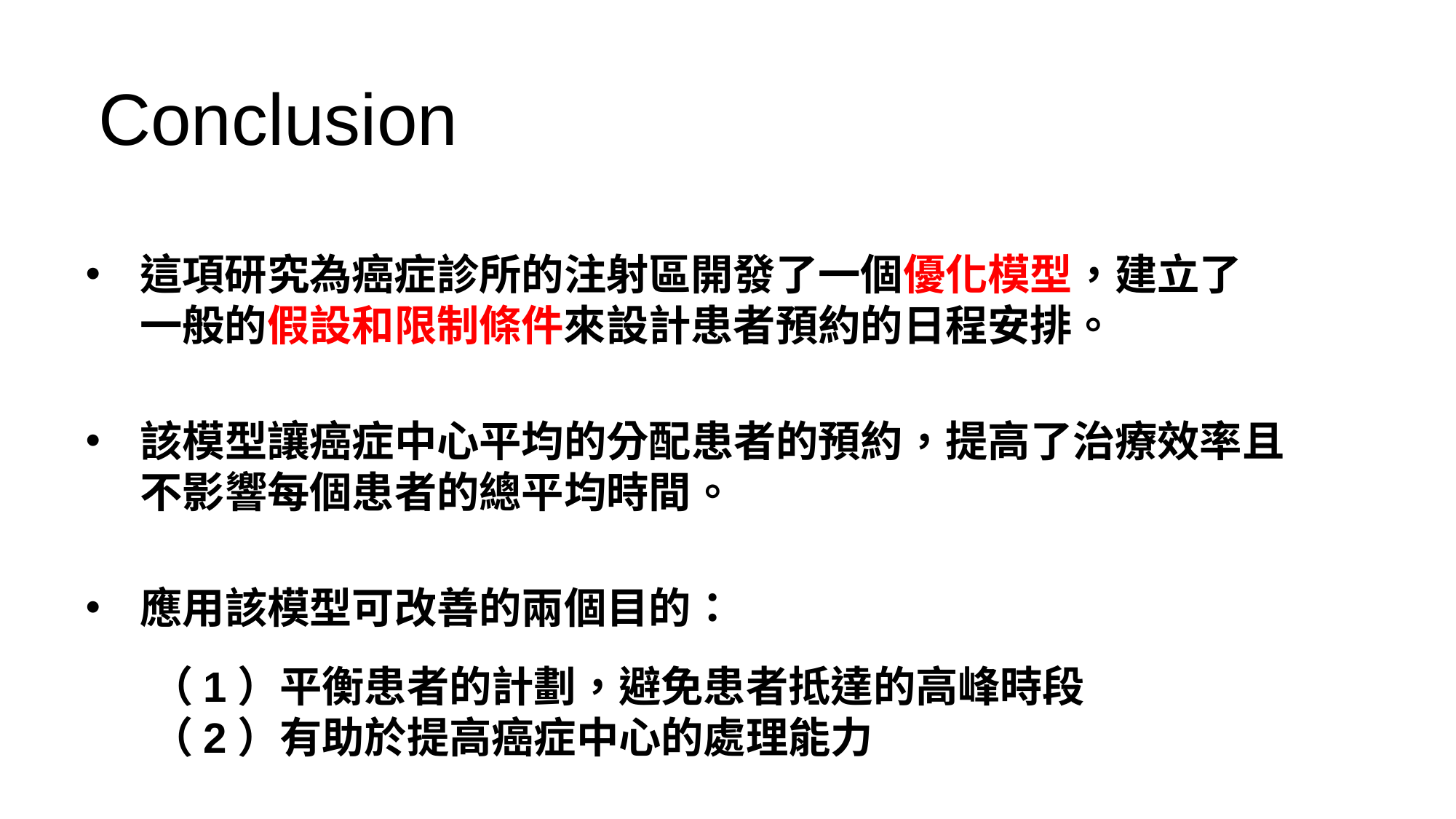

Conclusion
這項研究為癌症診所的注射區開發了一個優化模型，建立了一般的假設和限制條件來設計患者預約的日程安排。
該模型讓癌症中心平均的分配患者的預約，提高了治療效率且不影響每個患者的總平均時間。
應用該模型可改善的兩個目的：
（1）平衡患者的計劃，避免患者抵達的高峰時段
（2）有助於提高癌症中心的處理能力